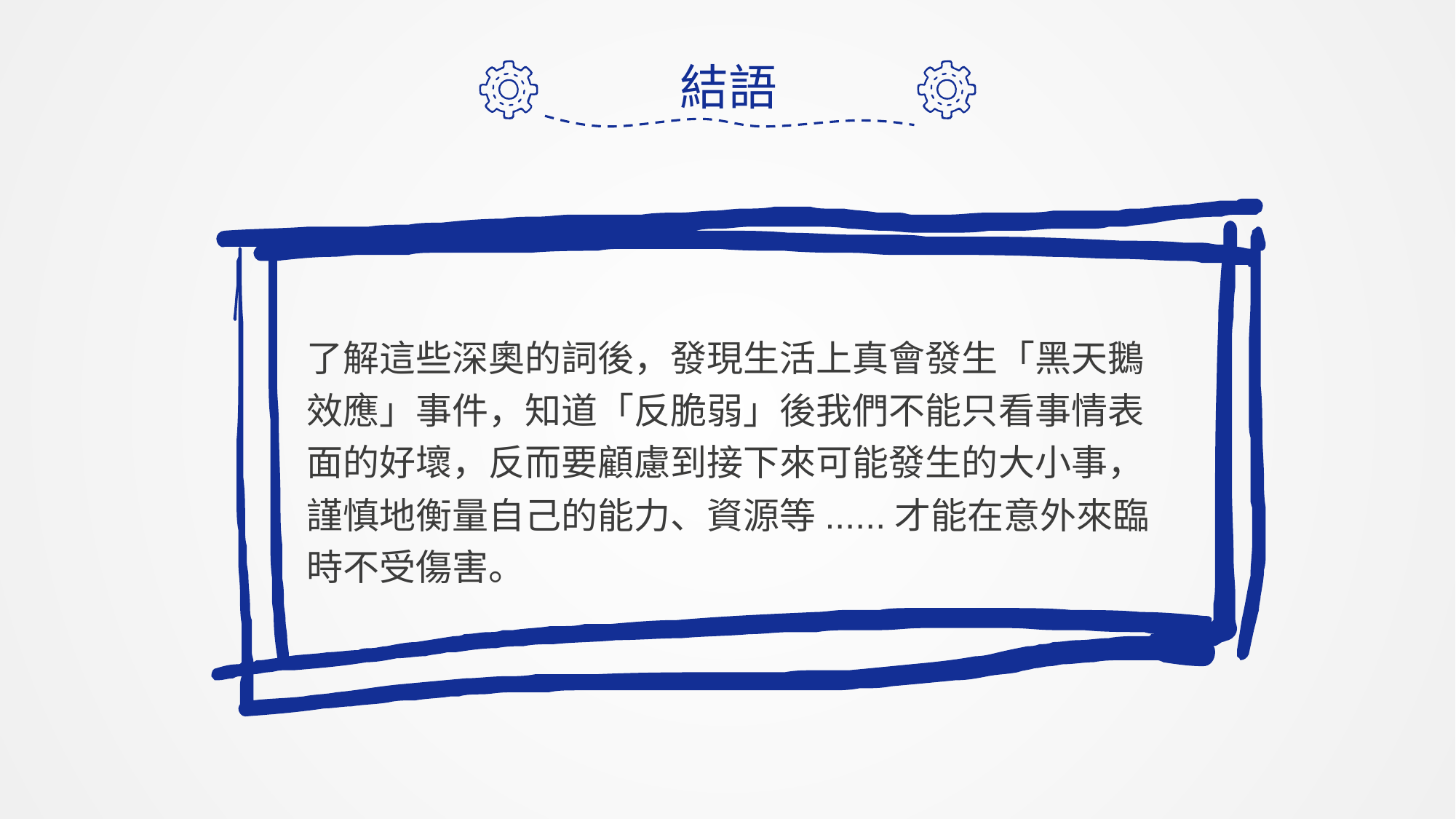

結語

了解這些深奧的詞後，發現生活上真會發生「黑天鵝效應」事件，知道「反脆弱」後我們不能只看事情表面的好壞，反而要顧慮到接下來可能發生的大小事，謹慎地衡量自己的能力、資源等......才能在意外來臨時不受傷害。